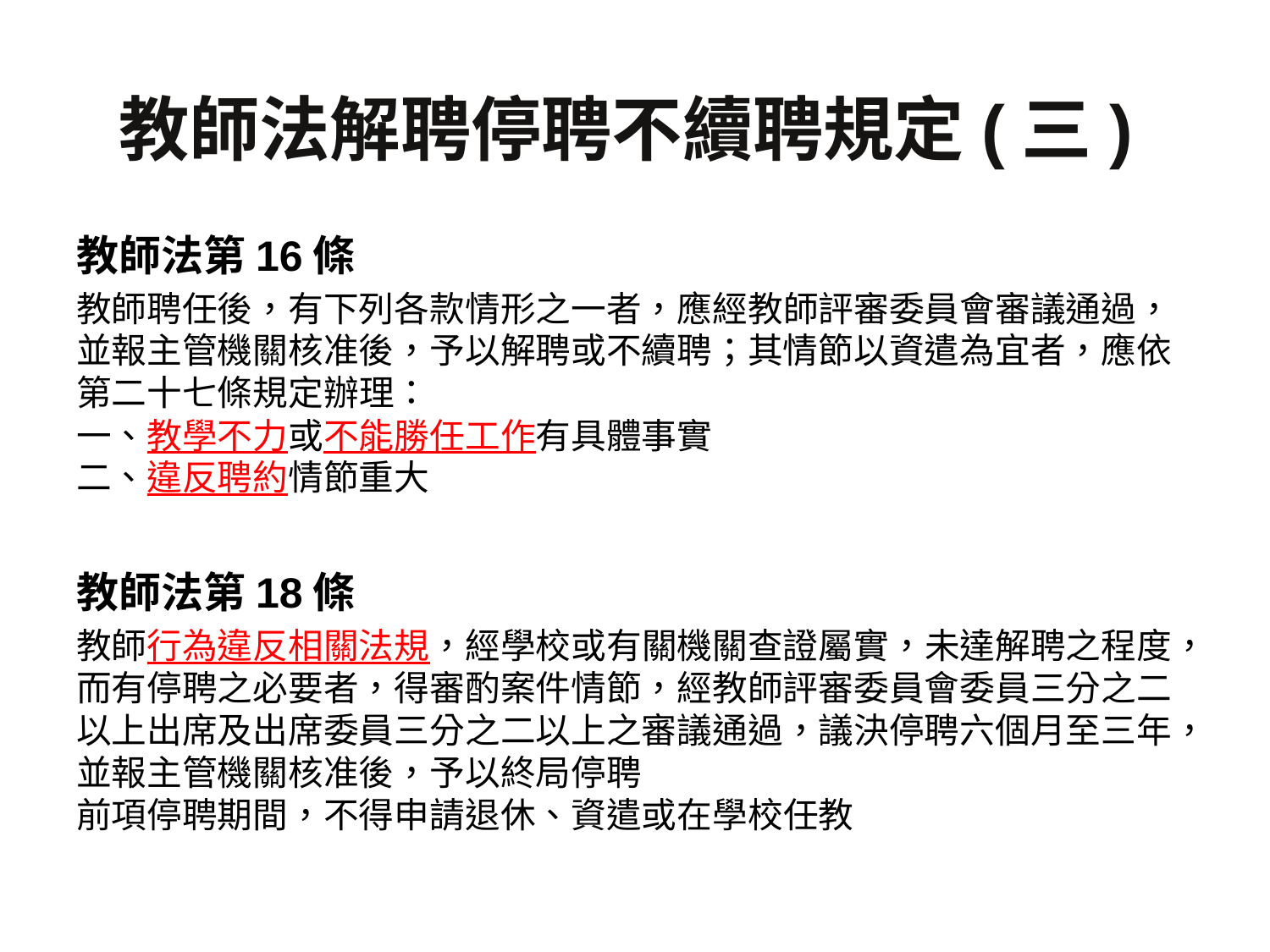

教師法解聘停聘不續聘規定(三)
教師法第16條
教師聘任後，有下列各款情形之一者，應經教師評審委員會審議通過，並報主管機關核准後，予以解聘或不續聘；其情節以資遣為宜者，應依第二十七條規定辦理：
一、教學不力或不能勝任工作有具體事實
二、違反聘約情節重大

教師法第18條
教師行為違反相關法規，經學校或有關機關查證屬實，未達解聘之程度，而有停聘之必要者，得審酌案件情節，經教師評審委員會委員三分之二以上出席及出席委員三分之二以上之審議通過，議決停聘六個月至三年，並報主管機關核准後，予以終局停聘
前項停聘期間，不得申請退休、資遣或在學校任教